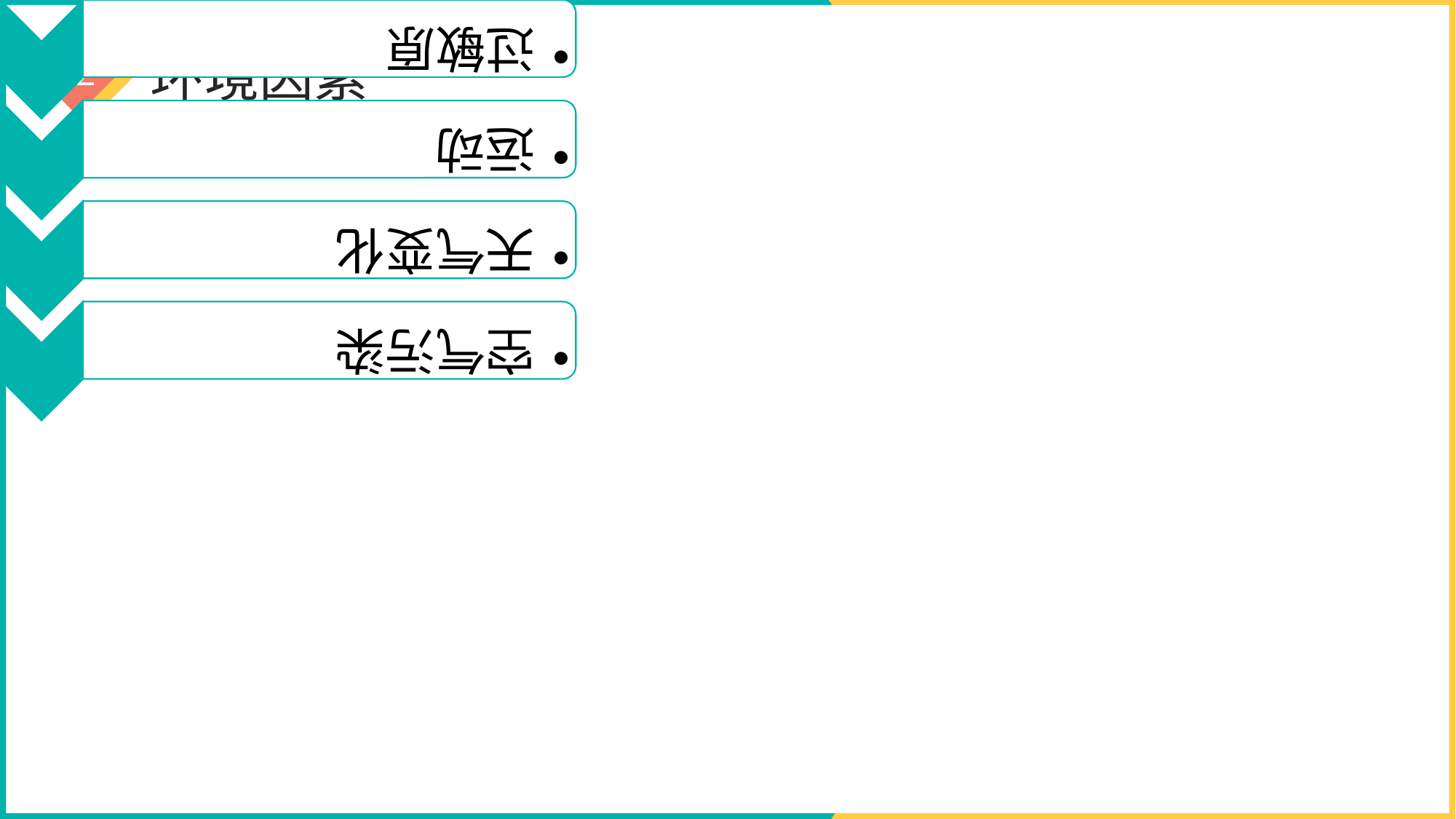

02
环境因素

过敏原

运动

天气变化

空气污染

强烈刺激物

吸烟

感冒

剧烈情绪波动